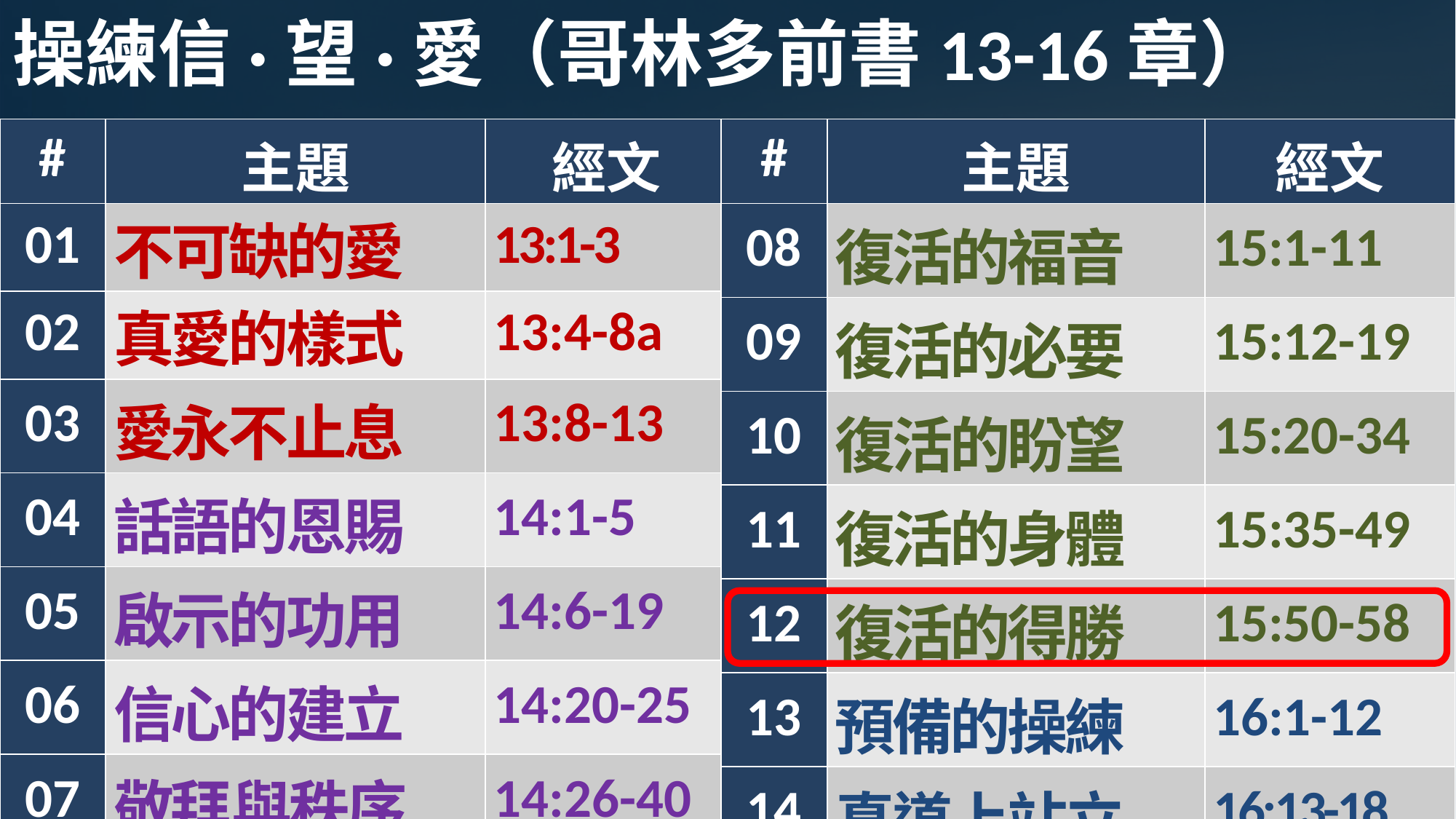

# 操練信·望·愛（哥林多前書13-16章）
| # | 主題 | 經文 |
| --- | --- | --- |
| 01 | 不可缺的愛 | 13:1-3 |
| 02 | 真愛的樣式 | 13:4-8a |
| 03 | 愛永不止息 | 13:8-13 |
| 04 | 話語的恩賜 | 14:1-5 |
| 05 | 啟示的功用 | 14:6-19 |
| 06 | 信心的建立 | 14:20-25 |
| 07 | 敬拜與秩序 | 14:26-40 |
|  |  |  |
| # | 主題 | 經文 |
| --- | --- | --- |
| 08 | 復活的福音 | 15:1-11 |
| 09 | 復活的必要 | 15:12-19 |
| 10 | 復活的盼望 | 15:20-34 |
| 11 | 復活的身體 | 15:35-49 |
| 12 | 復活的得勝 | 15:50-58 |
| 13 | 預備的操練 | 16:1-12 |
| 14 | 真道上站立 | 16:13-18 |
| 15 | 屬神的肢體 | 16:19-24 |